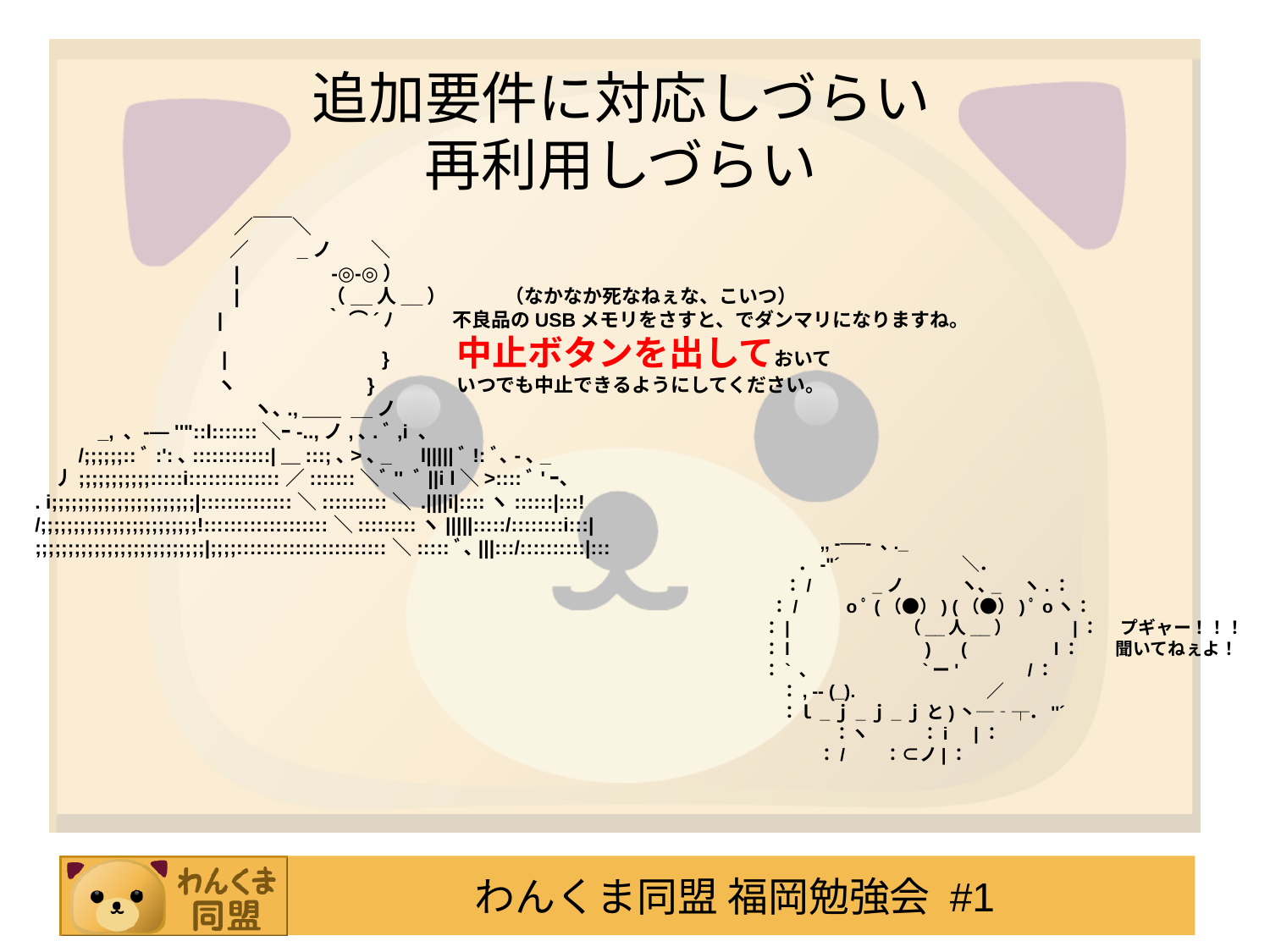

# 追加要件に対応しづらい 再利用しづらい
　　　　　　　　　　 ／￣￣＼
　　　　　　　　　　／　　 _ノ　　＼
　　　　　　　　　　|　　　 　-◎-◎）
　　　　　　　　　　|　　　　 （__人__）　　　（なかなか死なねぇな、こいつ）
　 　 　 　 　　　　 |　　　　　｀ ⌒´ﾉ　　　不良品のUSBメモリをさすと、でダンマリになりますね。
　 　 　 　 　 　　　 |　　　　　　 　 }　　　 中止ボタンを出しておいて
　 　 　 　 　　　 　 ヽ　　　　　 　 }　　　　いつでも中止できるようにしてください。
　　　　　　　　　　　 ヽ､.,＿＿ __ノ
　　　_, ､ -― ''"::l:::::::＼ｰ-..,ノ,､.ﾞ,i ､
　　/;;;;;;::ﾞ:':､::::::::::::|＿:::;､>､_　l|||||ﾞ!:ﾞ､-､_
　丿;;;;;;;;;;;:::::i::::::::::::::／:::::::＼ﾞ'' ﾞ||i l＼>::::ﾞ'ｰ､
. i;;;;;;;;;;;;;;;;;;;;;;|::::::::::::::＼::::::::::＼ .||||i|::::ヽ::::::|:::!
/;;;;;;;;;;;;;;;;;;;;;;;;!:::::::::::::::::::＼:::::::::ヽ|||||:::::/::::::::i:::|
;;;;;;;;;;;;;;;;;;;;;;;;;;|;;;;:::::::::::::::::::::::＼:::::ﾞ､|||:::/::::::::::|:::

　　　　　　　　　,, -──- ､._
　　　　　　　　．-"´　　　　 　 　 ＼．
　　　　　　 　：/　　　_ノ 　　　ヽ､_　ヽ.：
　　　　 　 　：/ 　　oﾟ(（●）) (（●）)ﾟoヽ：
　　　　　　：|　　　　 　　（__人__）　　　 |： 　プギャー！！！
　　　　　　：l　　　　　　　 )　 (　　　 　 l：　　聞いてねぇよ！
　　　　　　：` ､　　　　　　 `ー'　　 　 /：
　　　　　　　：, -‐ (_).　　　　　　　 ／
　　　　　　　：ｌ_ｊ_ｊ_ｊ と)丶─‐┬．''´
　　　　　　　　　　：ヽ　　　：i　|：
　　　 　 　 　 　 　：/　　：⊂ノ|：